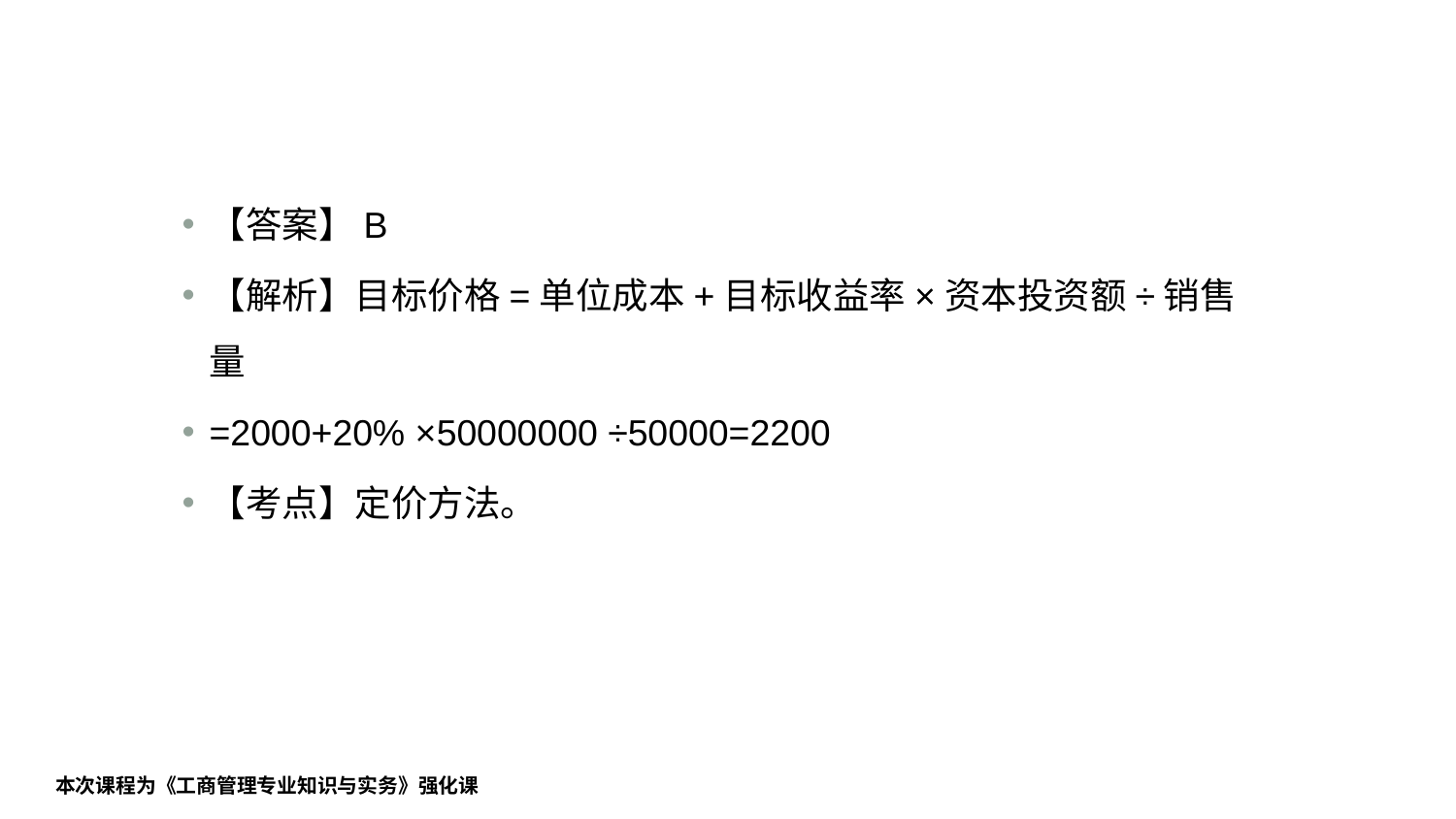

#
【答案】B
【解析】目标价格=单位成本+目标收益率×资本投资额÷销售量
=2000+20% ×50000000 ÷50000=2200
【考点】定价方法。